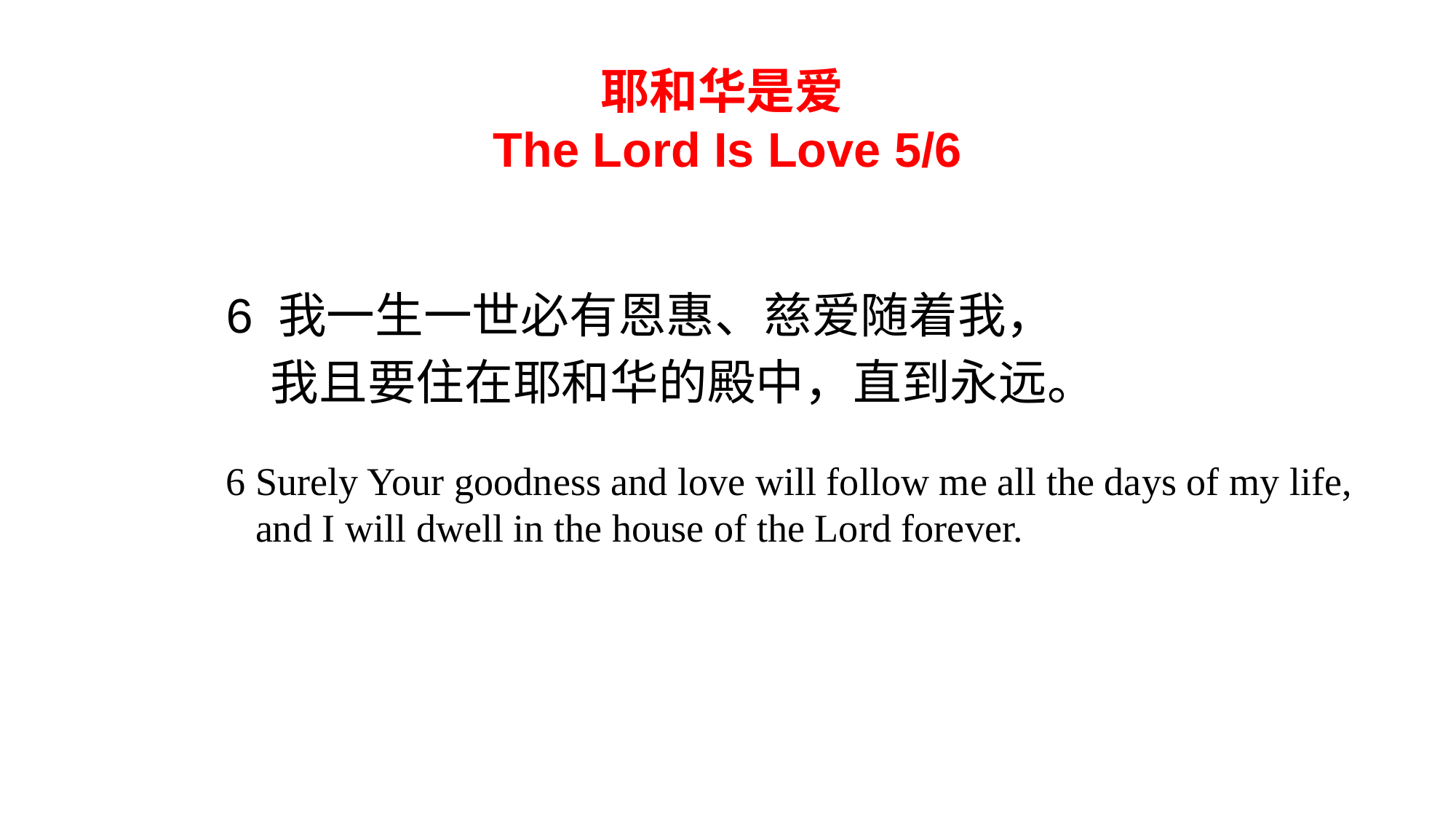

耶和华是爱
The Lord Is Love 5/6
6 我一生一世必有恩惠、慈爱随着我，
   我且要住在耶和华的殿中，直到永远。

6 Surely Your goodness and love will follow me all the days of my life,
   and I will dwell in the house of the Lord forever.